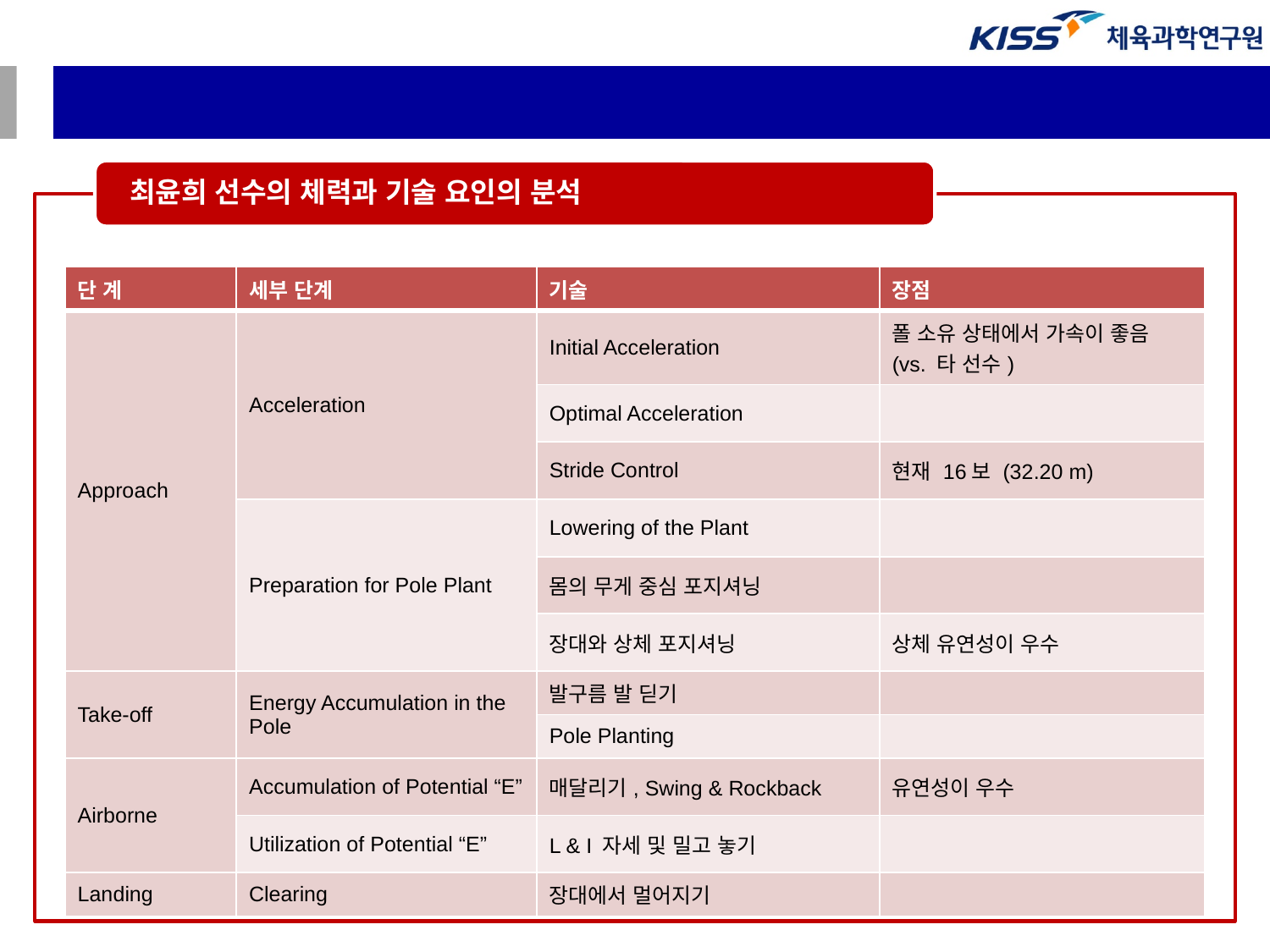

최윤희 선수의 체력과 기술 요인의 분석
| 단 계 | 세부 단계 | 기술 | 장점 |
| --- | --- | --- | --- |
| Approach | Acceleration | Initial Acceleration | 폴 소유 상태에서 가속이 좋음 (vs. 타 선수) |
|  |  | Optimal Acceleration |  |
|  |  | Stride Control | 현재 16보 (32.20 m) |
|  | Preparation for Pole Plant | Lowering of the Plant |  |
|  |  | 몸의 무게 중심 포지셔닝 |  |
|  |  | 장대와 상체 포지셔닝 | 상체 유연성이 우수 |
| Take-off | Energy Accumulation in the Pole | 발구름 발 딛기 |  |
|  |  | Pole Planting |  |
| Airborne | Accumulation of Potential “E” | 매달리기, Swing & Rockback | 유연성이 우수 |
|  | Utilization of Potential “E” | L & I 자세 및 밀고 놓기 |  |
| Landing | Clearing | 장대에서 멀어지기 |  |